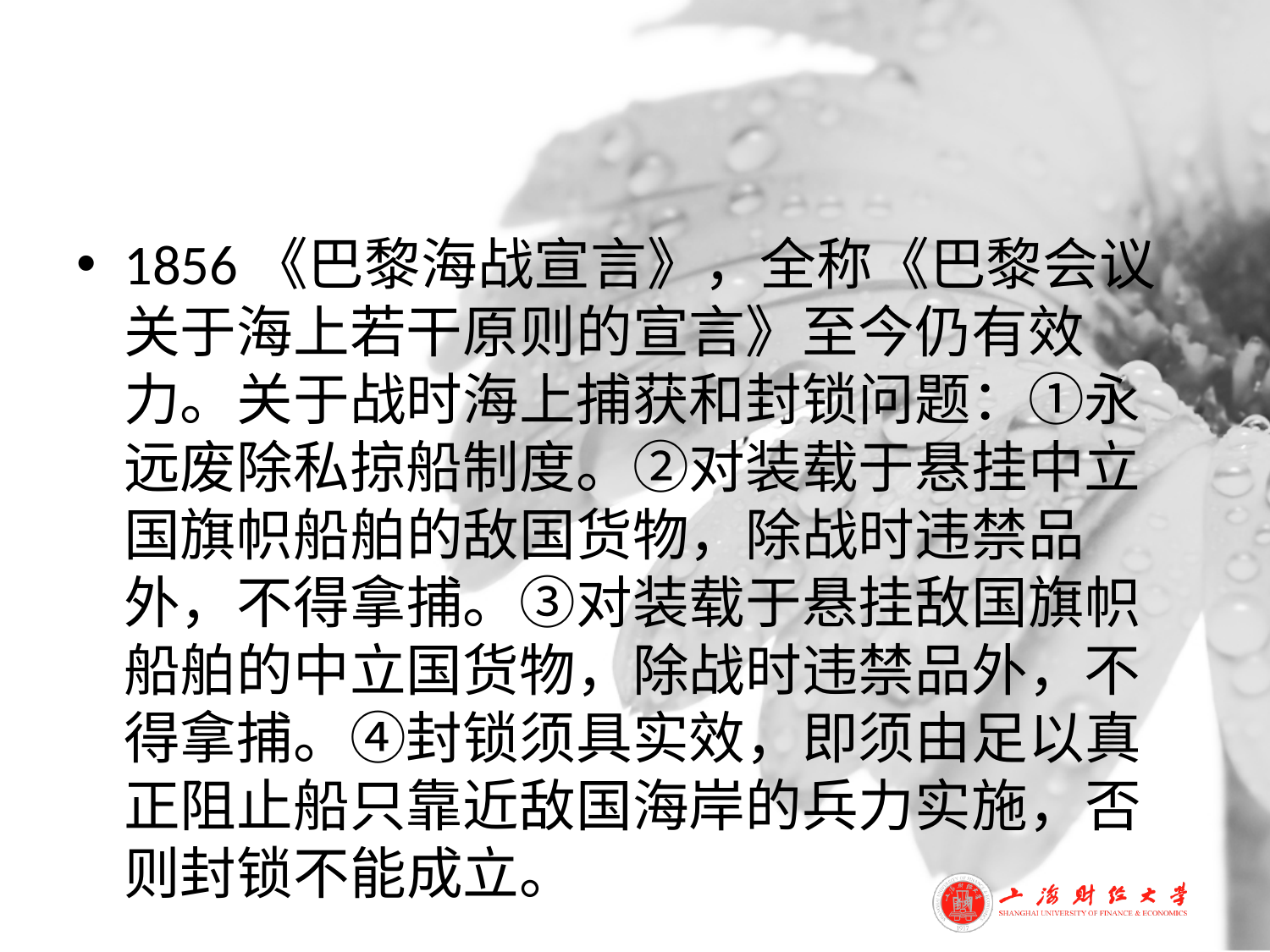

#
1856《巴黎海战宣言》，全称《巴黎会议关于海上若干原则的宣言》至今仍有效力。关于战时海上捕获和封锁问题：①永远废除私掠船制度。②对装载于悬挂中立国旗帜船舶的敌国货物，除战时违禁品外，不得拿捕。③对装载于悬挂敌国旗帜船舶的中立国货物，除战时违禁品外，不得拿捕。④封锁须具实效，即须由足以真正阻止船只靠近敌国海岸的兵力实施，否则封锁不能成立。